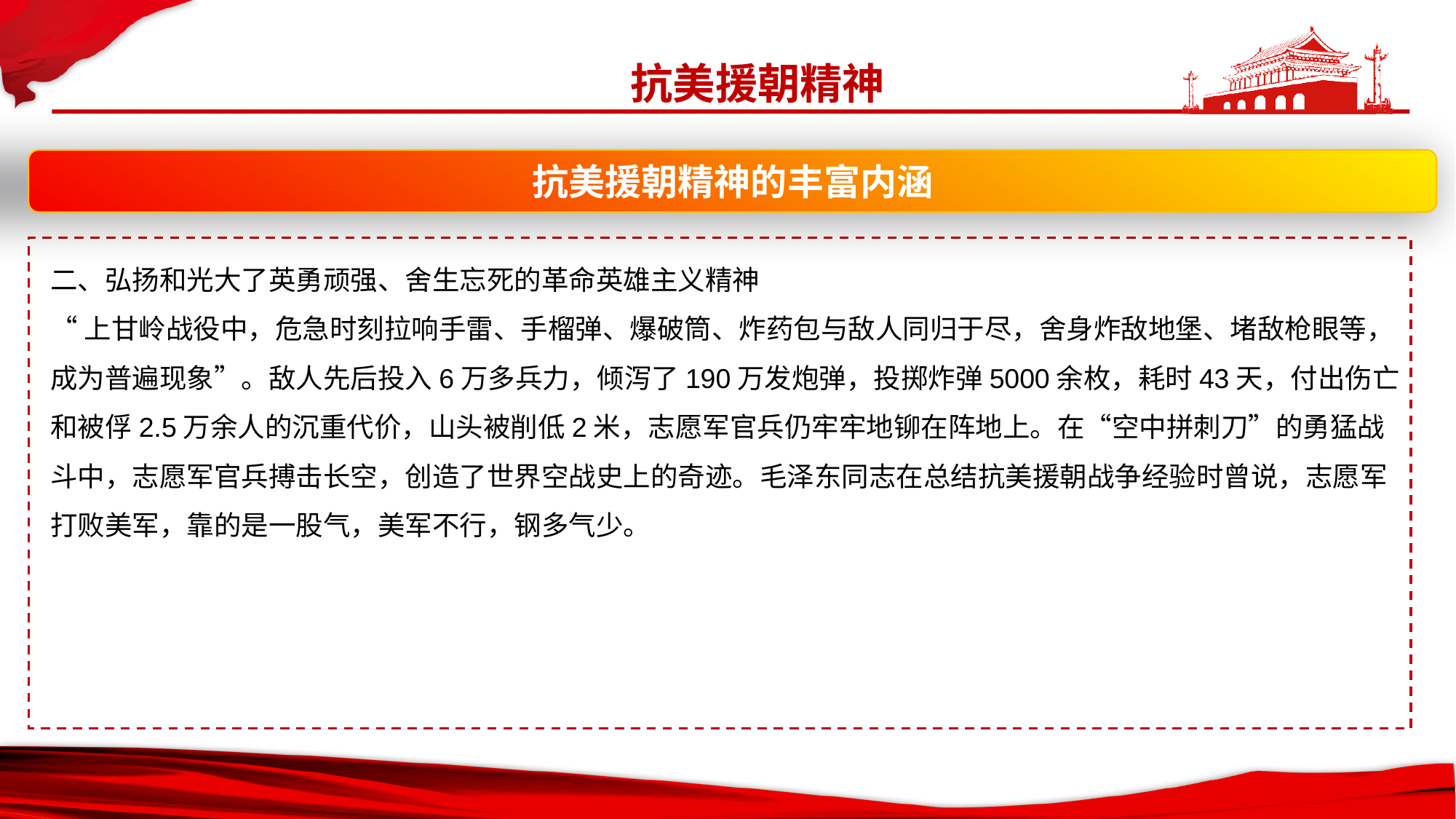

抗美援朝精神
抗美援朝精神的丰富内涵

二、弘扬和光大了英勇顽强、舍生忘死的革命英雄主义精神
“上甘岭战役中，危急时刻拉响手雷、手榴弹、爆破筒、炸药包与敌人同归于尽，舍身炸敌地堡、堵敌枪眼等，成为普遍现象”。敌人先后投入6万多兵力，倾泻了190万发炮弹，投掷炸弹5000余枚，耗时43天，付出伤亡和被俘2.5万余人的沉重代价，山头被削低2米，志愿军官兵仍牢牢地铆在阵地上。在“空中拼刺刀”的勇猛战斗中，志愿军官兵搏击长空，创造了世界空战史上的奇迹。毛泽东同志在总结抗美援朝战争经验时曾说，志愿军打败美军，靠的是一股气，美军不行，钢多气少。